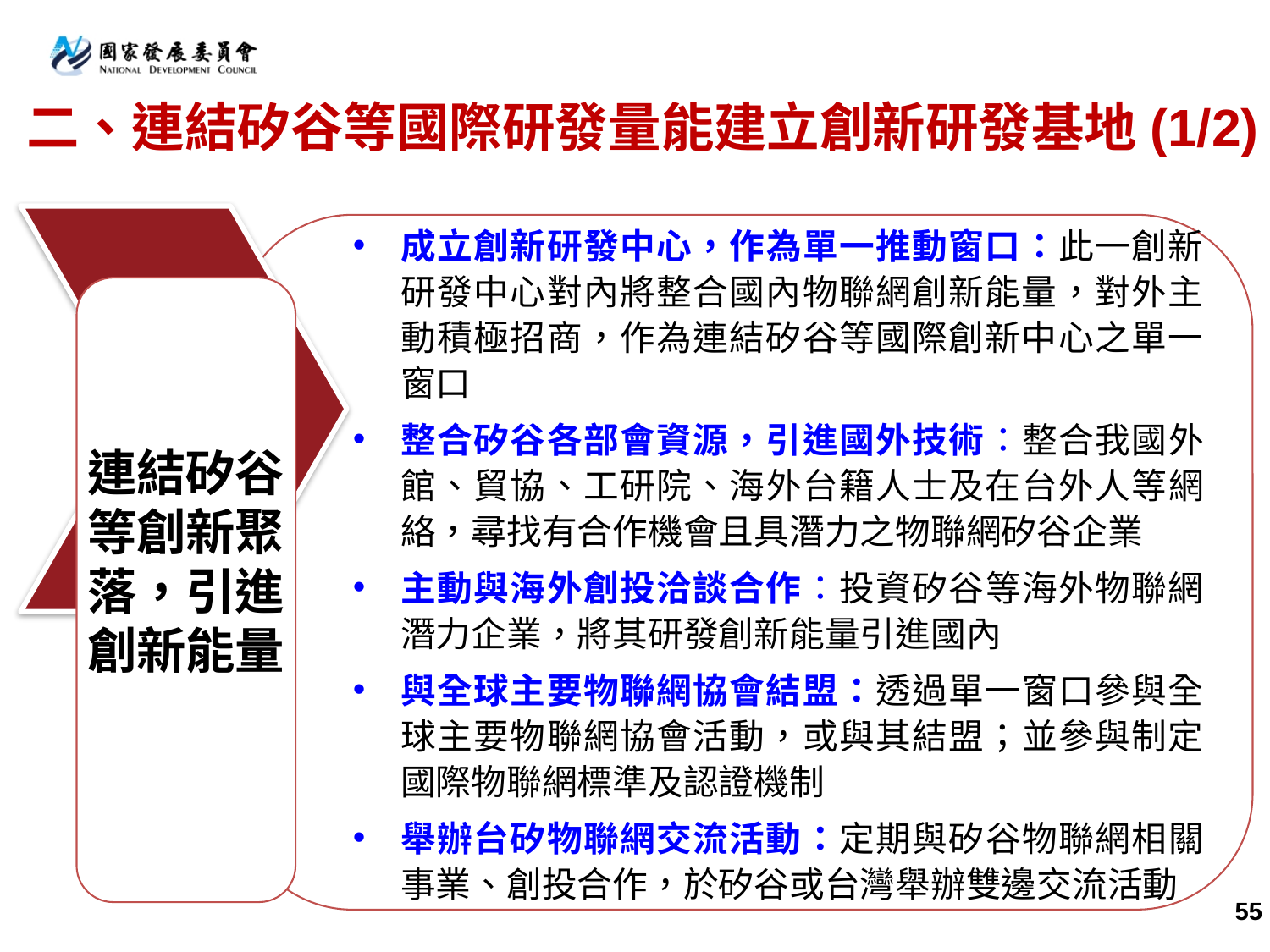

二、連結矽谷等國際研發量能建立創新研發基地(1/2)

連結矽谷等創新聚落，引進創新能量

成立創新研發中心，作為單一推動窗口：此一創新研發中心對內將整合國內物聯網創新能量，對外主動積極招商，作為連結矽谷等國際創新中心之單一窗口
整合矽谷各部會資源，引進國外技術：整合我國外館、貿協、工研院、海外台籍人士及在台外人等網絡，尋找有合作機會且具潛力之物聯網矽谷企業
主動與海外創投洽談合作：投資矽谷等海外物聯網潛力企業，將其研發創新能量引進國內
與全球主要物聯網協會結盟：透過單一窗口參與全球主要物聯網協會活動，或與其結盟；並參與制定國際物聯網標準及認證機制
舉辦台矽物聯網交流活動：定期與矽谷物聯網相關事業、創投合作，於矽谷或台灣舉辦雙邊交流活動
55